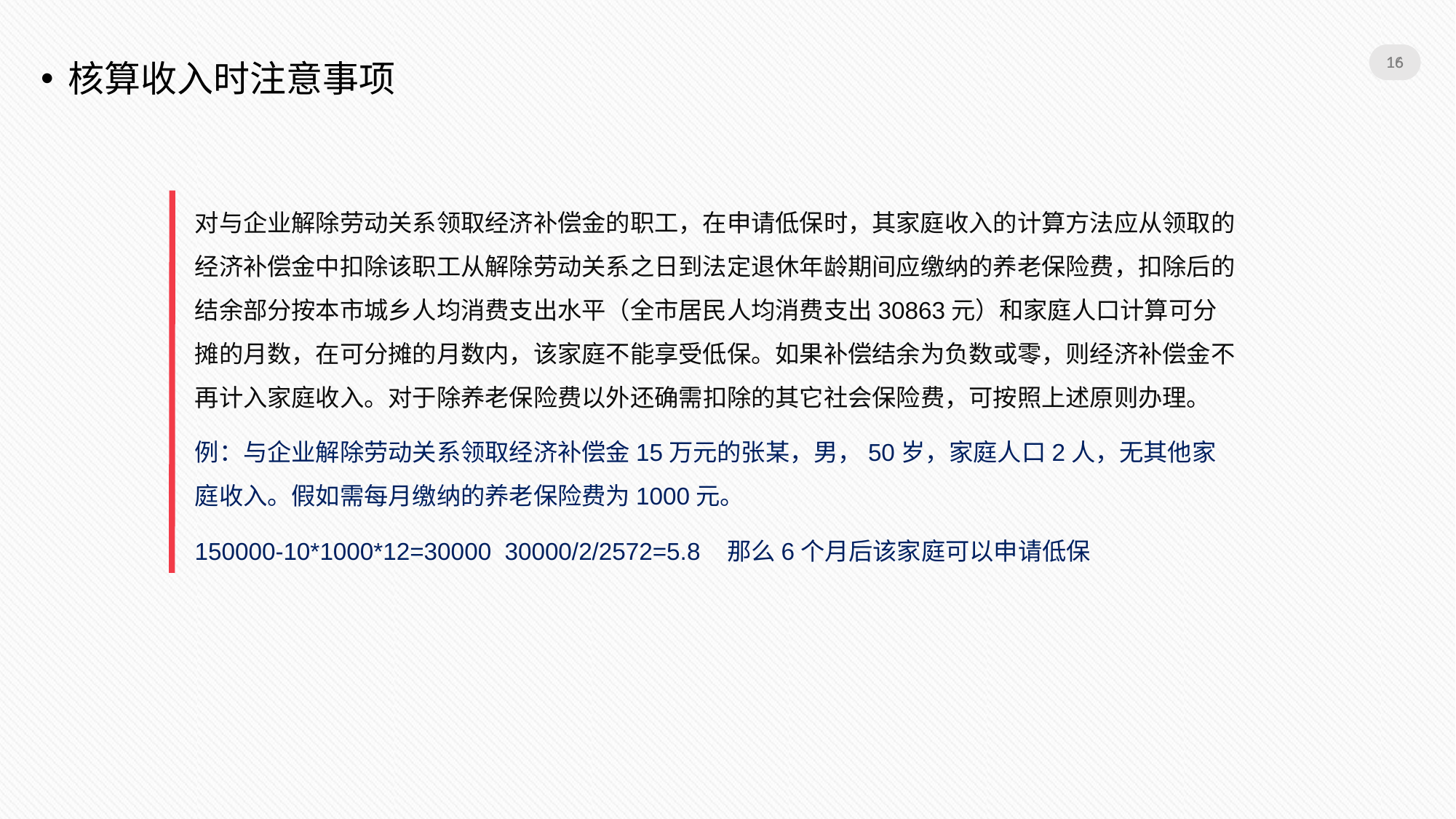

16
16
核算收入时注意事项
对与企业解除劳动关系领取经济补偿金的职工，在申请低保时，其家庭收入的计算方法应从领取的经济补偿金中扣除该职工从解除劳动关系之日到法定退休年龄期间应缴纳的养老保险费，扣除后的结余部分按本市城乡人均消费支出水平（全市居民人均消费支出30863元）和家庭人口计算可分摊的月数，在可分摊的月数内，该家庭不能享受低保。如果补偿结余为负数或零，则经济补偿金不再计入家庭收入。对于除养老保险费以外还确需扣除的其它社会保险费，可按照上述原则办理。
例：与企业解除劳动关系领取经济补偿金15万元的张某，男，50岁，家庭人口2人，无其他家庭收入。假如需每月缴纳的养老保险费为1000元。
150000-10*1000*12=30000  30000/2/2572=5.8   那么6个月后该家庭可以申请低保